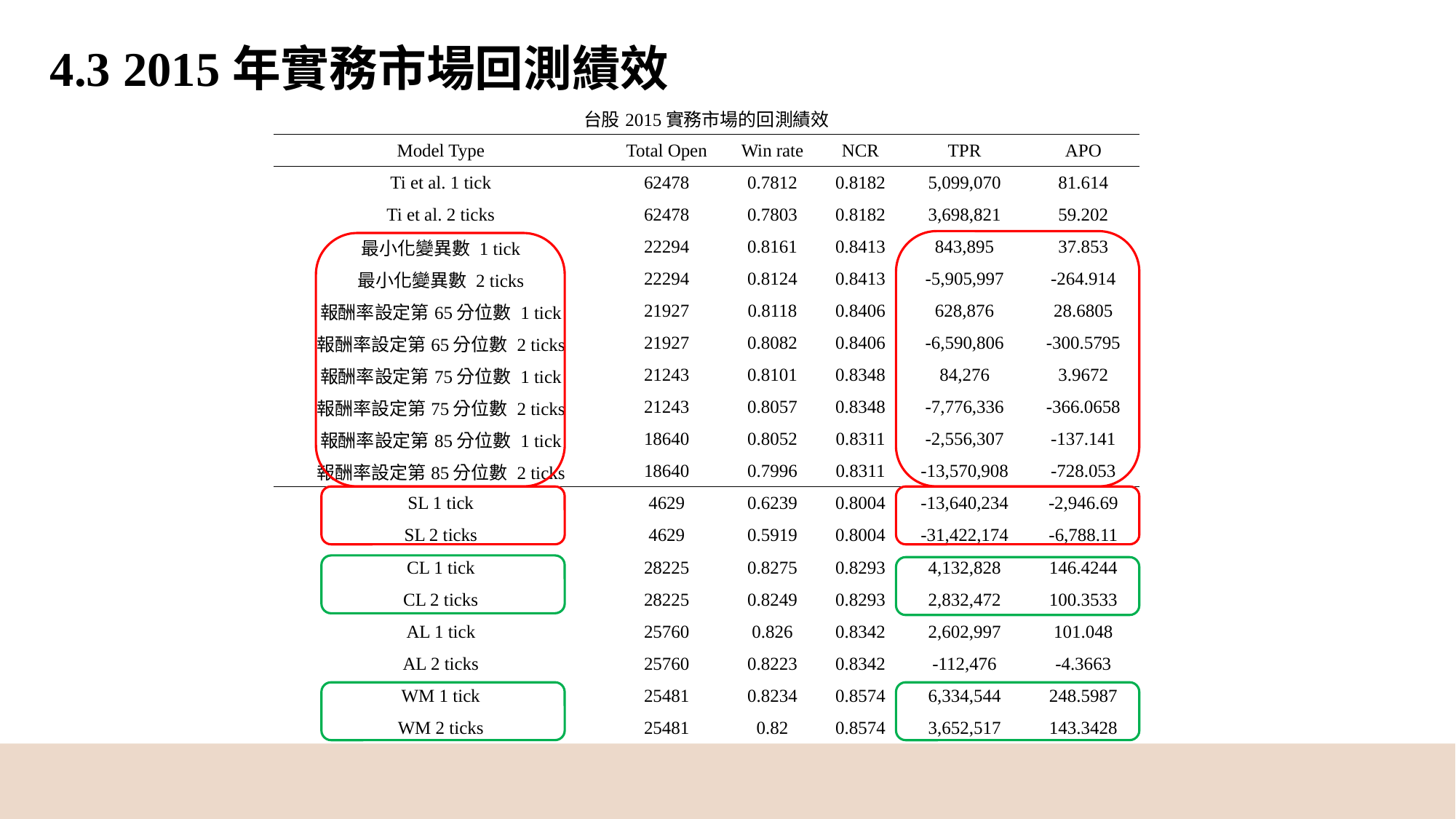

4.3 2015年實務市場回測績效
| 台股2015實務市場的回測績效 |  |  |  |  |  |
| --- | --- | --- | --- | --- | --- |
| Model Type | Total Open | Win rate | NCR | TPR | APO |
| Ti et al. 1 tick | 62478 | 0.7812 | 0.8182 | 5,099,070 | 81.614 |
| Ti et al. 2 ticks | 62478 | 0.7803 | 0.8182 | 3,698,821 | 59.202 |
| 最小化變異數 1 tick | 22294 | 0.8161 | 0.8413 | 843,895 | 37.853 |
| 最小化變異數 2 ticks | 22294 | 0.8124 | 0.8413 | -5,905,997 | -264.914 |
| 報酬率設定第65分位數 1 tick | 21927 | 0.8118 | 0.8406 | 628,876 | 28.6805 |
| 報酬率設定第65分位數 2 ticks | 21927 | 0.8082 | 0.8406 | -6,590,806 | -300.5795 |
| 報酬率設定第75分位數 1 tick | 21243 | 0.8101 | 0.8348 | 84,276 | 3.9672 |
| 報酬率設定第75分位數 2 ticks | 21243 | 0.8057 | 0.8348 | -7,776,336 | -366.0658 |
| 報酬率設定第85分位數 1 tick | 18640 | 0.8052 | 0.8311 | -2,556,307 | -137.141 |
| 報酬率設定第85分位數 2 ticks | 18640 | 0.7996 | 0.8311 | -13,570,908 | -728.053 |
| SL 1 tick | 4629 | 0.6239 | 0.8004 | -13,640,234 | -2,946.69 |
| SL 2 ticks | 4629 | 0.5919 | 0.8004 | -31,422,174 | -6,788.11 |
| CL 1 tick | 28225 | 0.8275 | 0.8293 | 4,132,828 | 146.4244 |
| CL 2 ticks | 28225 | 0.8249 | 0.8293 | 2,832,472 | 100.3533 |
| AL 1 tick | 25760 | 0.826 | 0.8342 | 2,602,997 | 101.048 |
| AL 2 ticks | 25760 | 0.8223 | 0.8342 | -112,476 | -4.3663 |
| WM 1 tick | 25481 | 0.8234 | 0.8574 | 6,334,544 | 248.5987 |
| WM 2 ticks | 25481 | 0.82 | 0.8574 | 3,652,517 | 143.3428 |